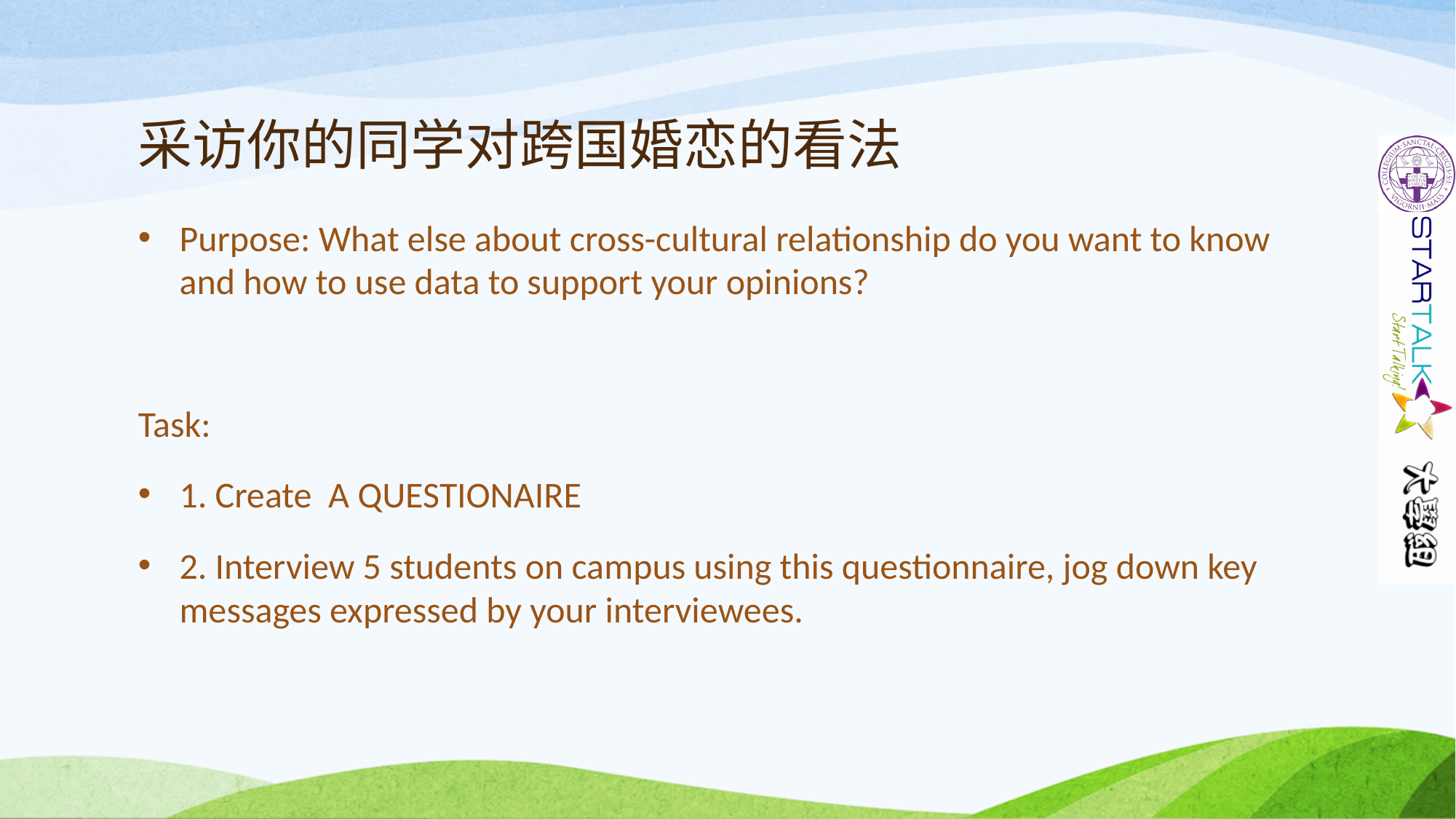

# 采访你的同学对跨国婚恋的看法
Purpose: What else about cross-cultural relationship do you want to know and how to use data to support your opinions?

Task:
1. Create  A QUESTIONAIRE
2. Interview 5 students on campus using this questionnaire, jog down key messages expressed by your interviewees.